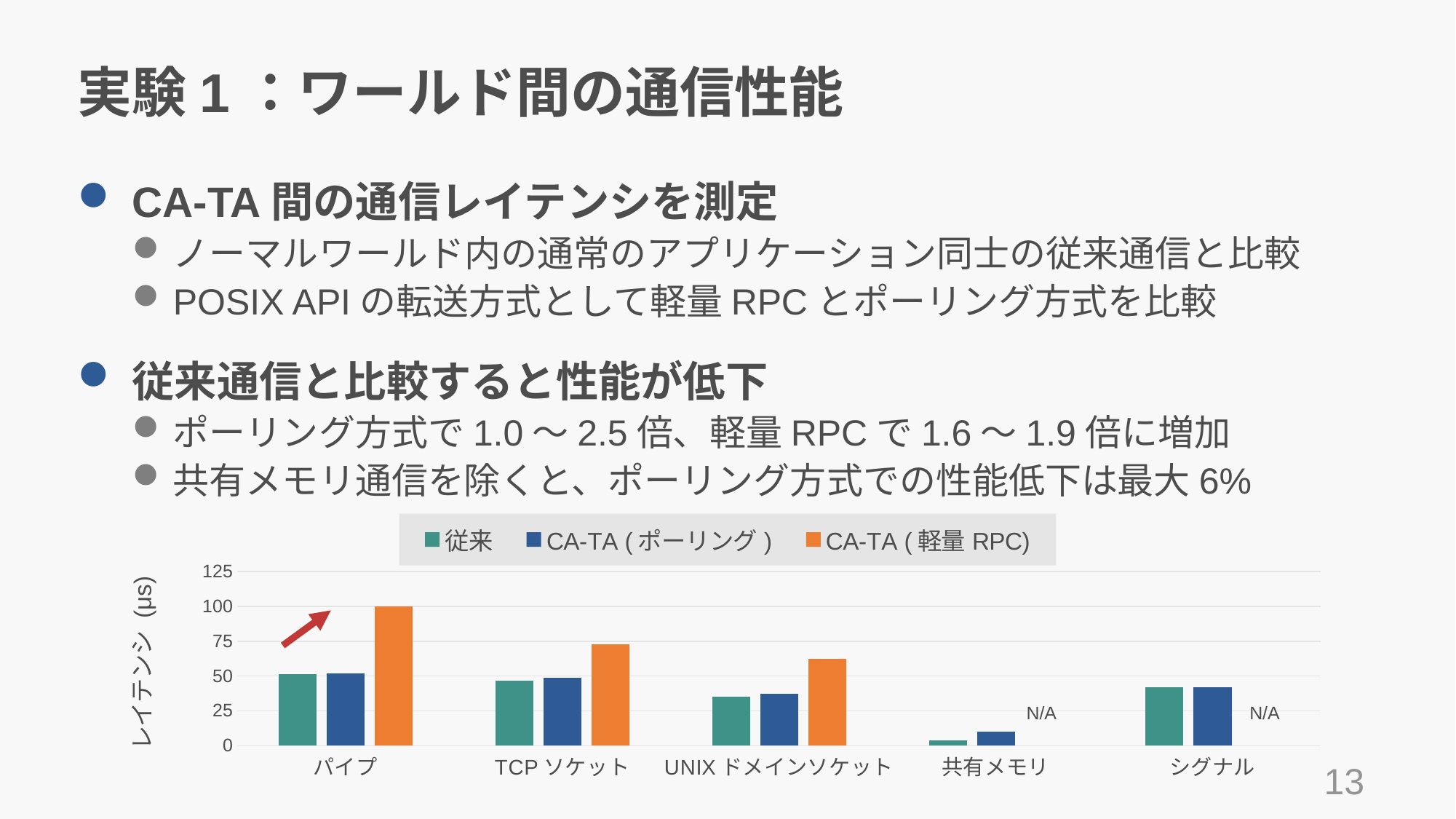

# 実験1：ワールド間の通信性能
CA-TA間の通信レイテンシを測定
ノーマルワールド内の通常のアプリケーション同士の従来通信と比較
POSIX APIの転送方式として軽量RPCとポーリング方式を比較
従来通信と比較すると性能が低下
ポーリング方式で1.0〜2.5倍、軽量RPCで1.6〜1.9倍に増加
共有メモリ通信を除くと、ポーリング方式での性能低下は最大6%

### Chart

| Category | 従来 | CA-TA (ポーリング) | CA-TA (軽量RPC) |
|---|---|---|---|
| パイプ | 51.551 | 51.988 | 100.25 |
| TCPソケット | 46.531 | 48.913 | 72.882 |
| UNIXドメインソケット | 35.058 | 37.166 | 62.223 |
| 共有メモリ | 3.957 | 9.893 | None |
| シグナル | 42.094 | 41.966 | None |
N/A
N/A